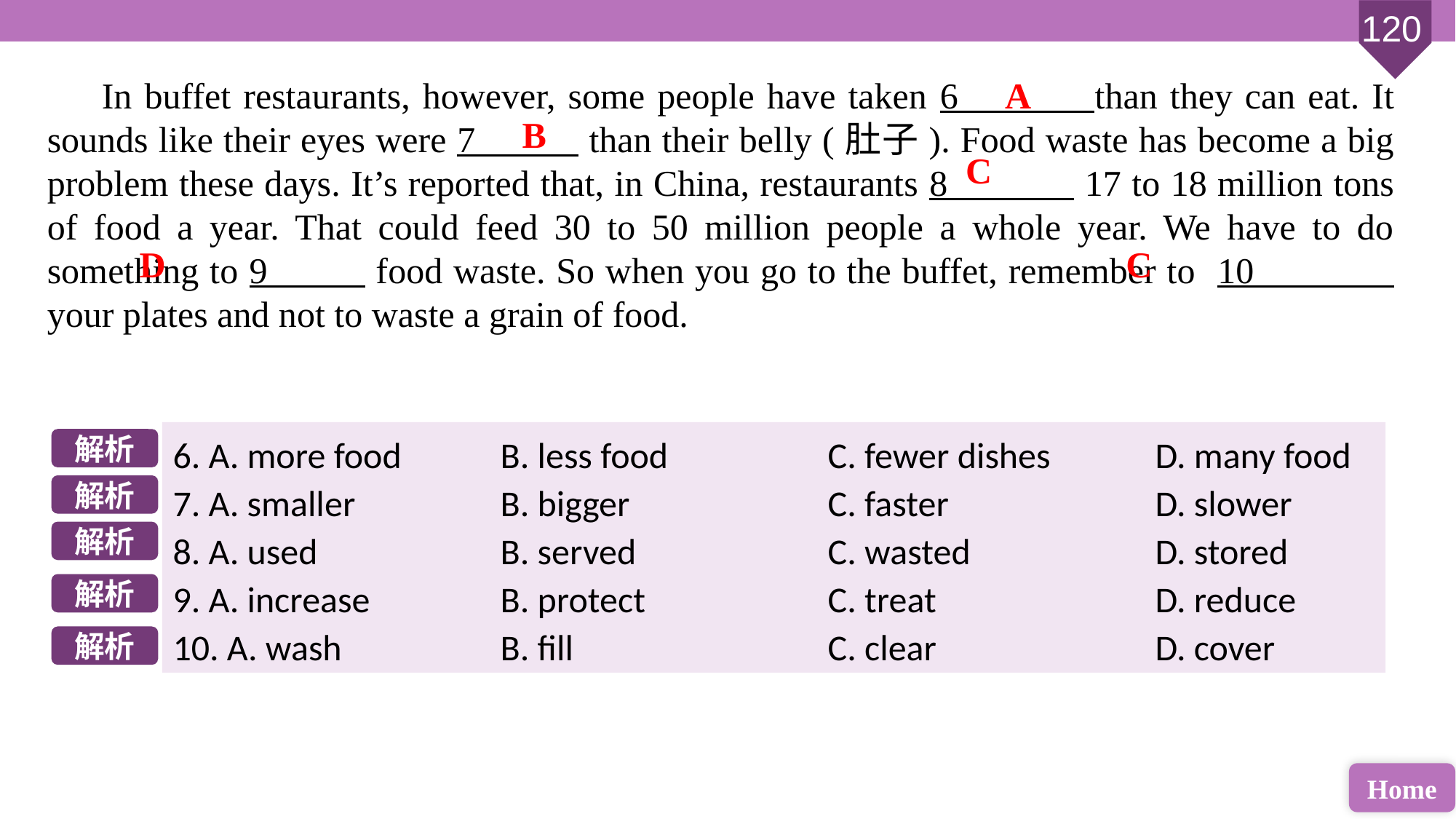

In buffet restaurants, however, some people have taken 6           than they can eat. It sounds like their eyes were 7           than their belly (肚子). Food waste has become a big problem these days. It’s reported that, in China, restaurants 8             17 to 18 million tons of food a year. That could feed 30 to 50 million people a whole year. We have to do something to 9          food waste. So when you go to the buffet, remember to  10              your plates and not to waste a grain of food.
A
B
C
D
C
6. A. more food 	B. less food 		C. fewer dishes 	D. many food
7. A. smaller 		B. bigger 		C. faster 		D. slower
8. A. used 		B. served 		C. wasted 		D. stored
9. A. increase 		B. protect 		C. treat 		D. reduce
10. A. wash 		B. fill 			C. clear 		D. cover
解析
解析
解析
解析
解析